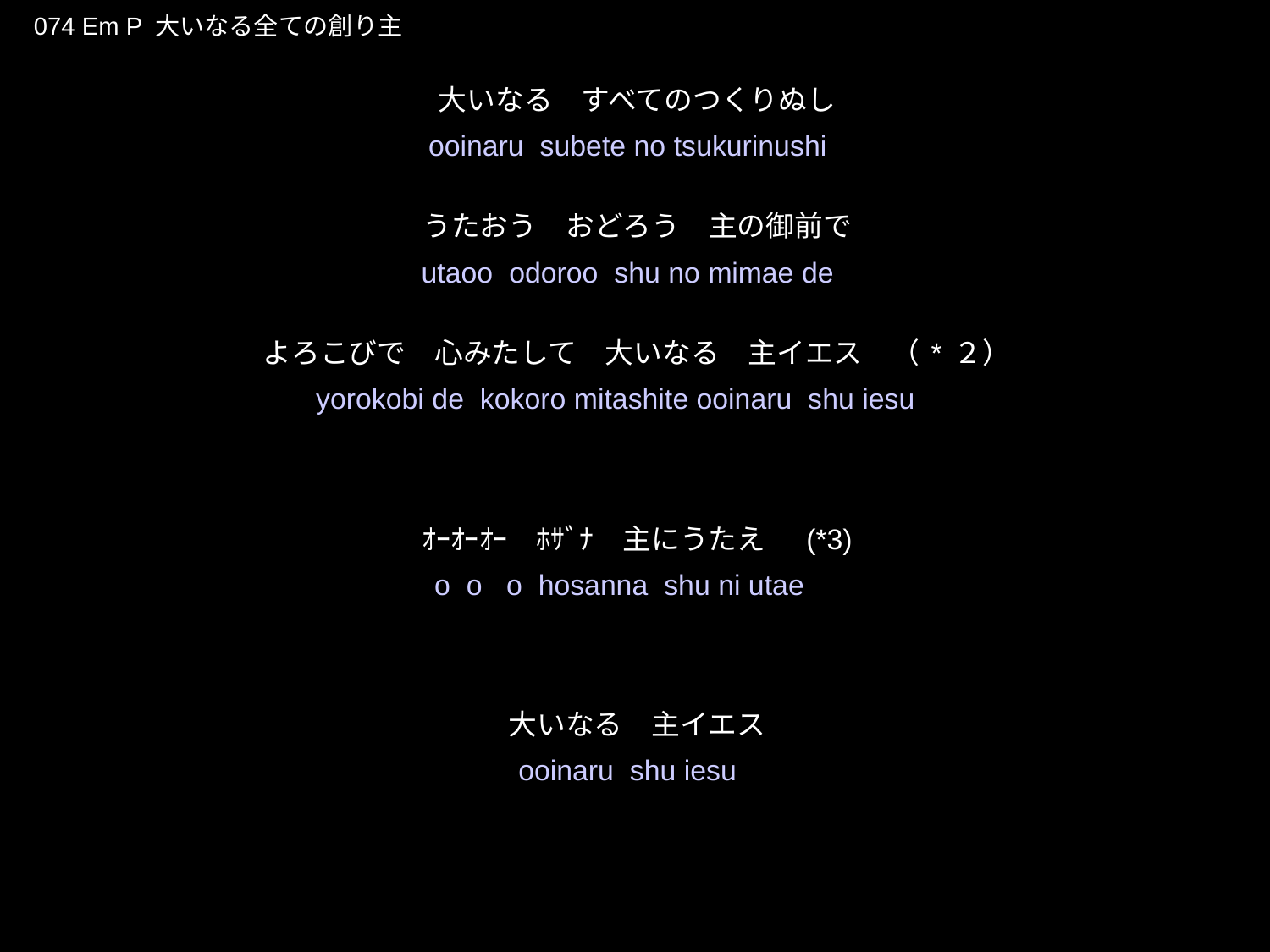

おおいなるすべてのつくりぬし
★P
074 Em P 大いなる全ての創り主
大いなる　すべてのつくりぬし
うたおう　おどろう　主の御前で
よろこびで　心みたして　大いなる　主イエス　（*２）
ｵｰｵｰｵｰ　ﾎｻﾞﾅ　主にうたえ　(*3)
大いなる　主イエス
★３
ooinaru  subete no tsukurinushi
utaoo  odoroo  shu no mimae de
yorokobi de  kokoro mitashite ooinaru  shu iesu
o  o   o  hosanna  shu ni utae
ooinaru  shu iesu